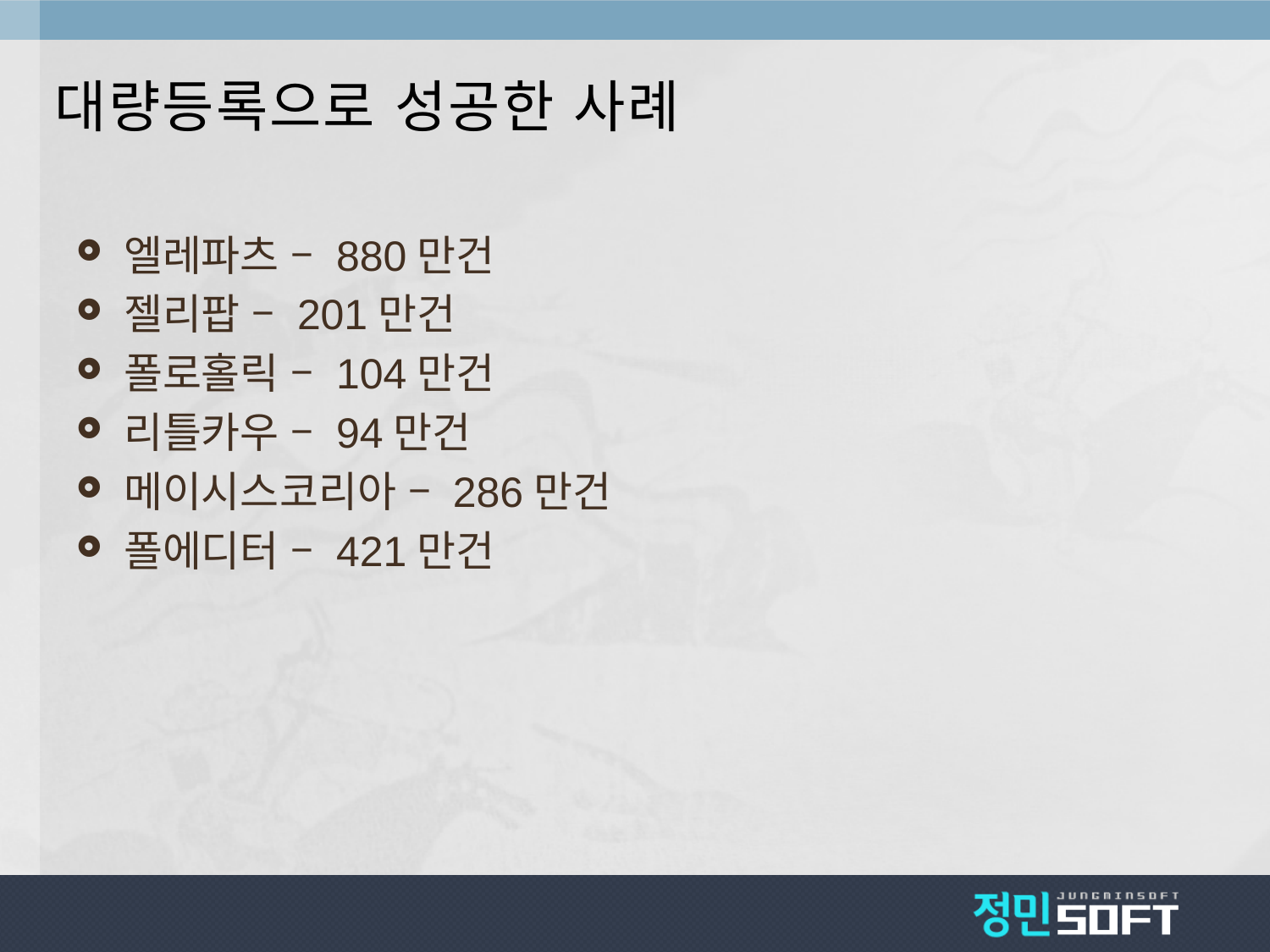

# 대량등록으로 성공한 사례
엘레파츠 – 880만건
젤리팝 – 201만건
폴로홀릭 – 104만건
리틀카우 – 94만건
메이시스코리아 – 286만건
폴에디터 – 421만건